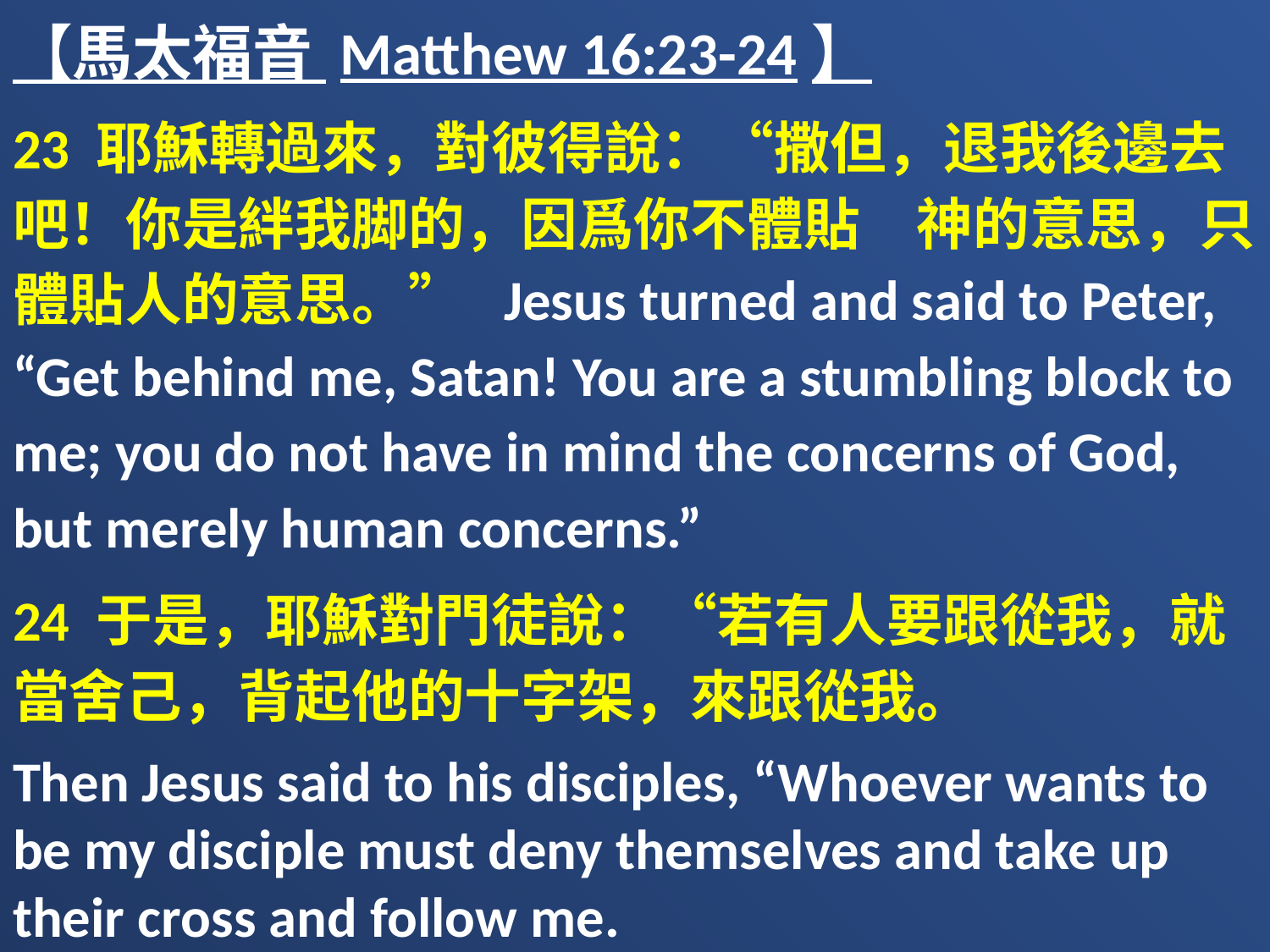

【馬太福音 Matthew 16:23-24】
23 耶穌轉過來，對彼得說：“撒但，退我後邊去吧！你是絆我脚的，因爲你不體貼　神的意思，只體貼人的意思。”  Jesus turned and said to Peter, “Get behind me, Satan! You are a stumbling block to me; you do not have in mind the concerns of God, but merely human concerns.”
24 于是，耶穌對門徒說：“若有人要跟從我，就當舍己，背起他的十字架，來跟從我。
Then Jesus said to his disciples, “Whoever wants to be my disciple must deny themselves and take up their cross and follow me.